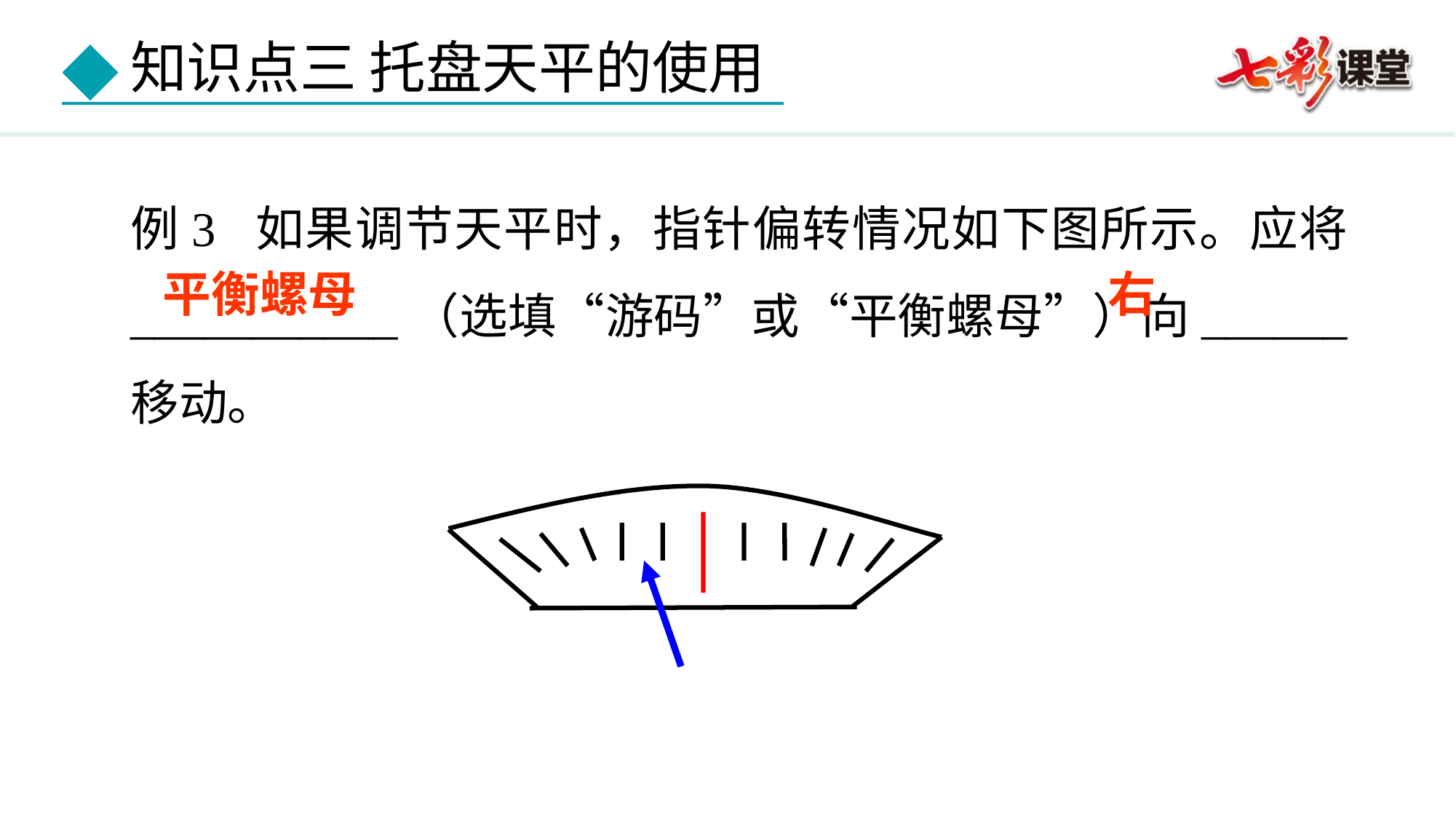

例3  如果调节天平时，指针偏转情况如下图所示。应将___________（选填“游码”或“平衡螺母”）向______移动。
平衡螺母
右